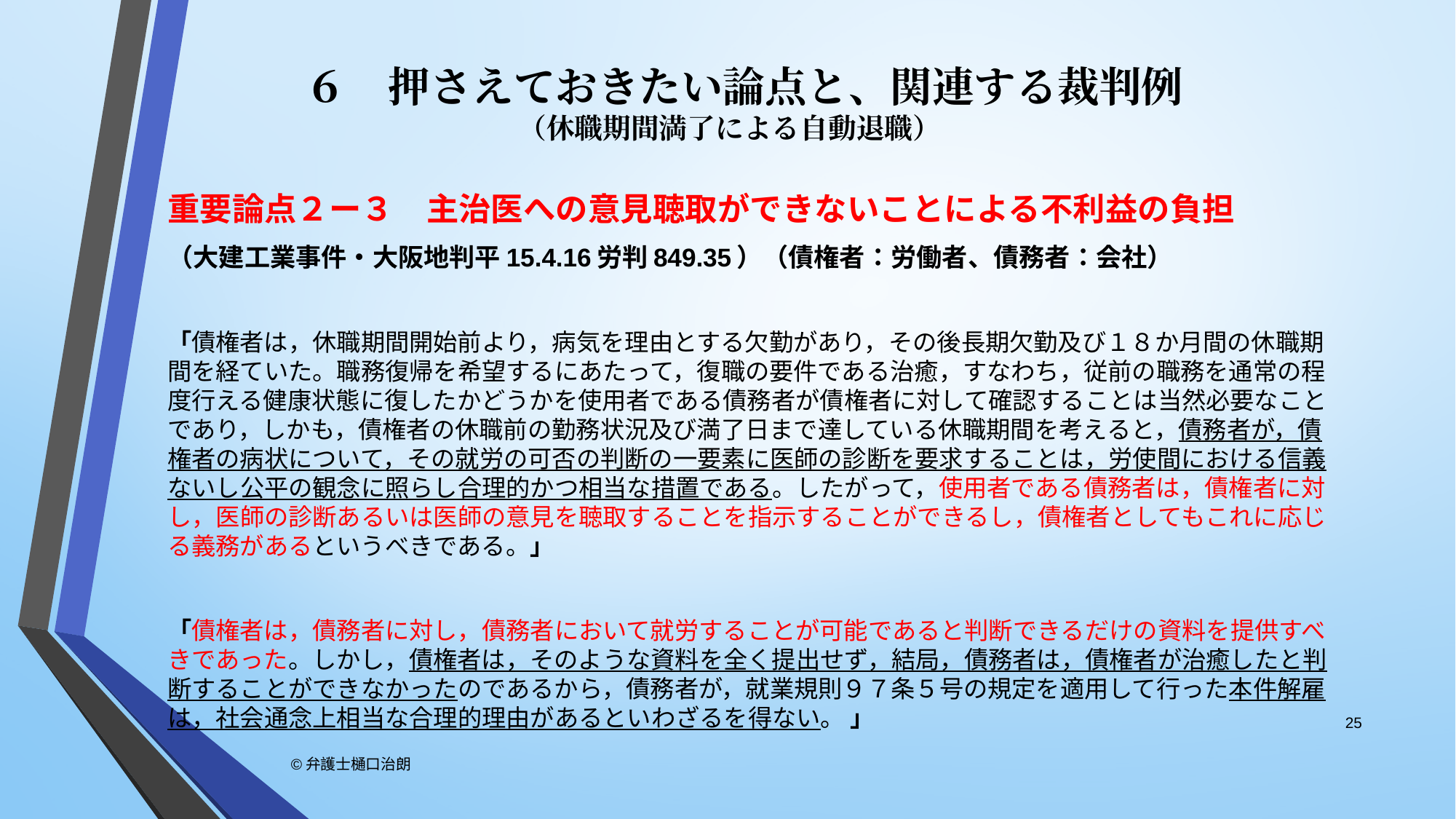

# ６　押さえておきたい論点と、関連する裁判例 （休職期間満了による自動退職）
重要論点２ー３　主治医への意見聴取ができないことによる不利益の負担
（大建工業事件・大阪地判平15.4.16労判849.35）（債権者：労働者、債務者：会社）

「債権者は，休職期間開始前より，病気を理由とする欠勤があり，その後長期欠勤及び１８か月間の休職期間を経ていた。職務復帰を希望するにあたって，復職の要件である治癒，すなわち，従前の職務を通常の程度行える健康状態に復したかどうかを使用者である債務者が債権者に対して確認することは当然必要なことであり，しかも，債権者の休職前の勤務状況及び満了日まで達している休職期間を考えると，債務者が，債権者の病状について，その就労の可否の判断の一要素に医師の診断を要求することは，労使間における信義ないし公平の観念に照らし合理的かつ相当な措置である。したがって，使用者である債務者は，債権者に対し，医師の診断あるいは医師の意見を聴取することを指示することができるし，債権者としてもこれに応じる義務があるというべきである。」

「債権者は，債務者に対し，債務者において就労することが可能であると判断できるだけの資料を提供すべきであった。しかし，債権者は，そのような資料を全く提出せず，結局，債務者は，債権者が治癒したと判断することができなかったのであるから，債務者が，就業規則９７条５号の規定を適用して行った本件解雇は，社会通念上相当な合理的理由があるといわざるを得ない。 」

25
©弁護士樋口治朗